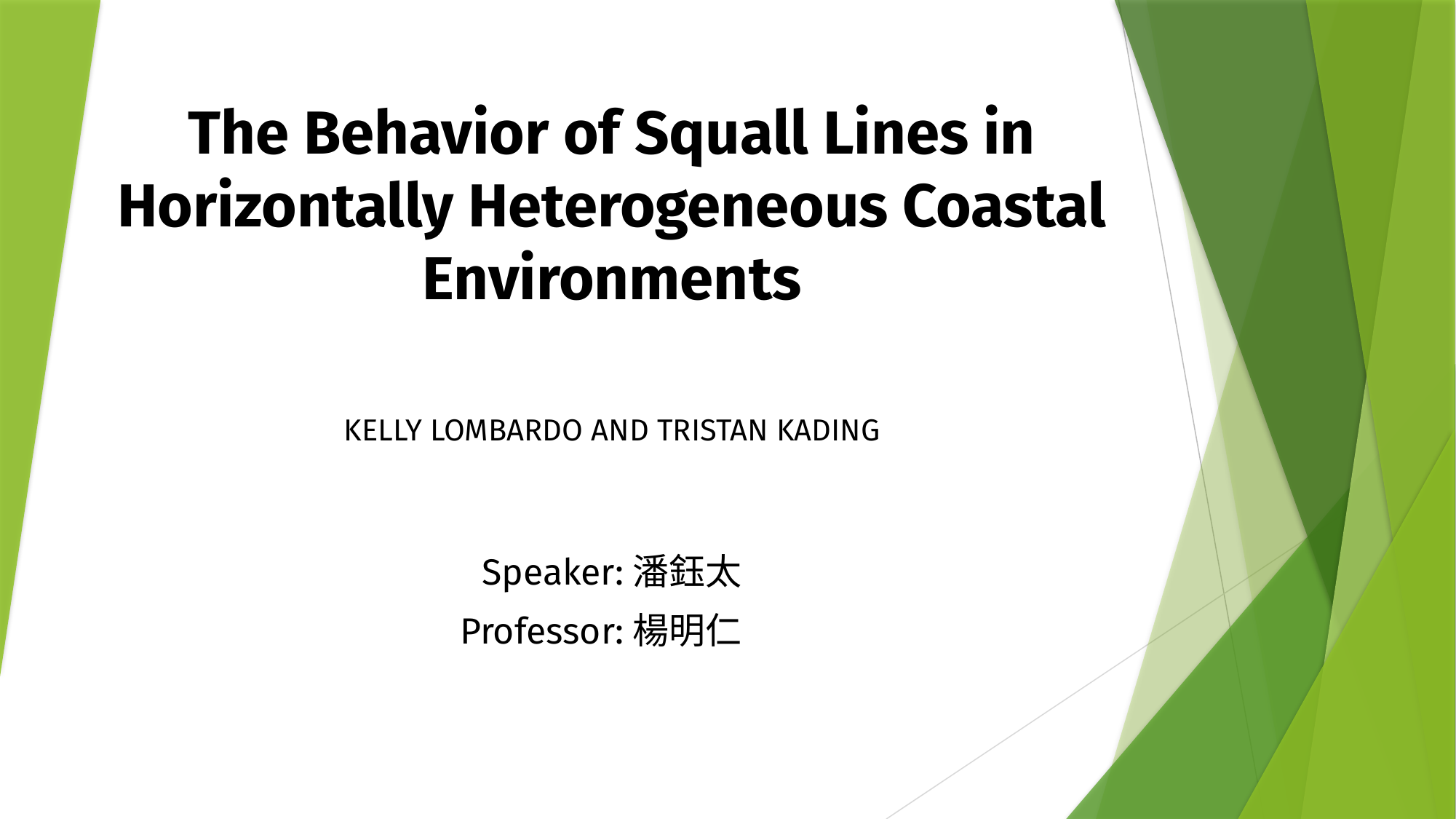

# The Behavior of Squall Lines in Horizontally Heterogeneous Coastal Environments KELLY LOMBARDO AND TRISTAN KADING
Speaker:潘鈺太
Professor:楊明仁